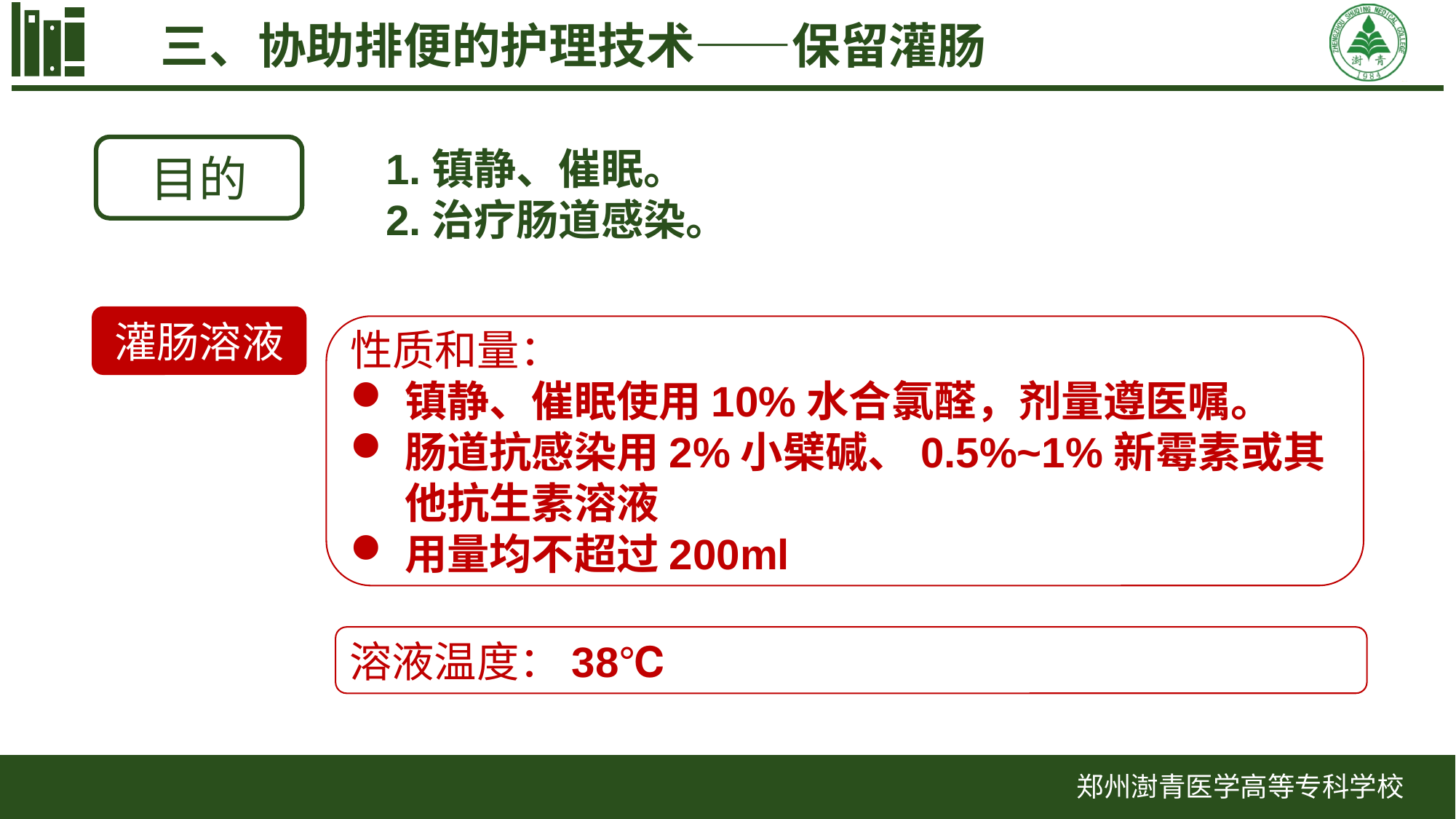

三、协助排便的护理技术——保留灌肠
目的
1.镇静、催眠。
2.治疗肠道感染。
灌肠溶液
性质和量：
镇静、催眠使用10%水合氯醛，剂量遵医嘱。
肠道抗感染用2%小檗碱、0.5%~1%新霉素或其他抗生素溶液
用量均不超过200ml
溶液温度：38℃
郑州澍青医学高等专科学校